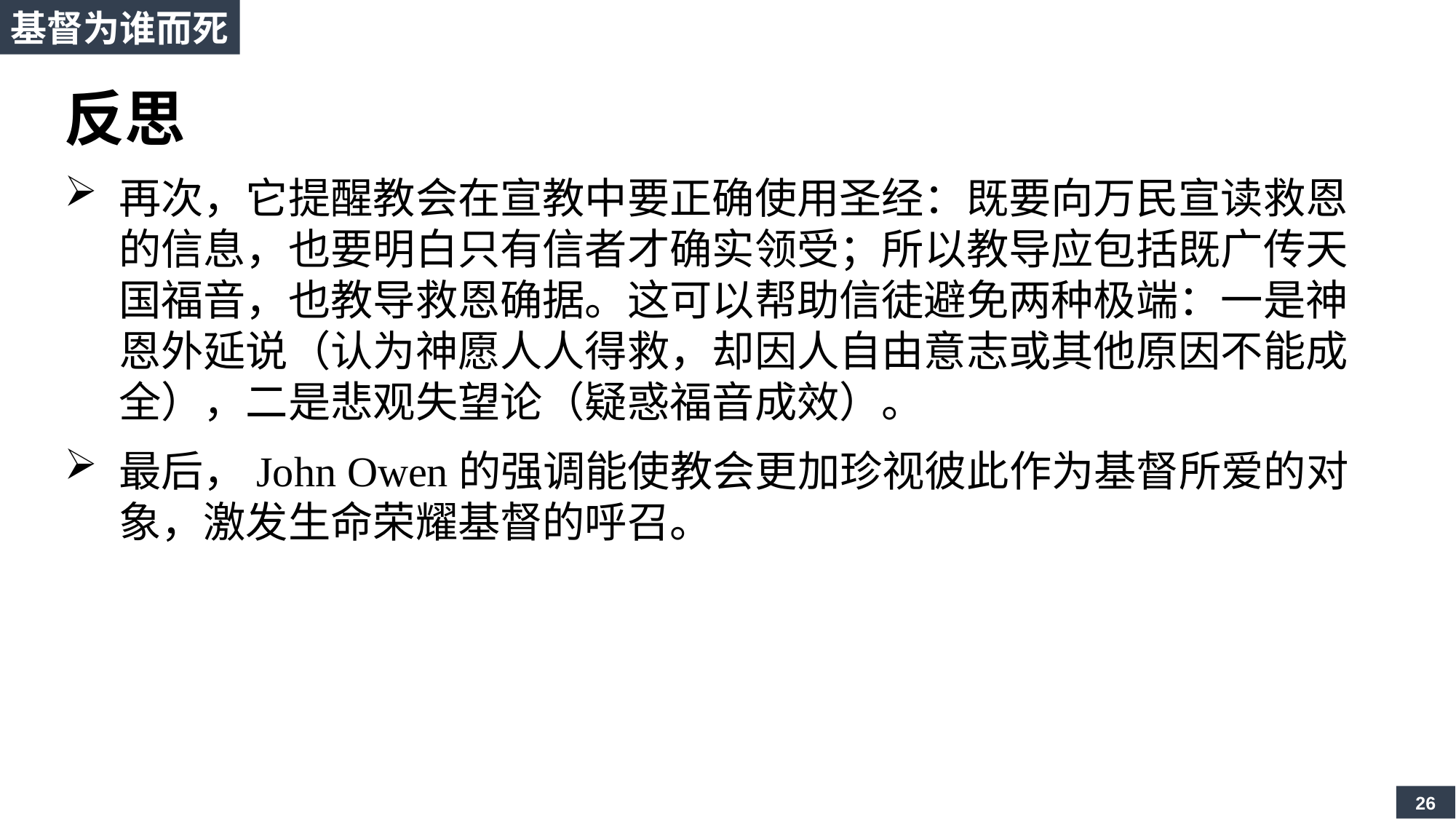

基督为谁而死
反思
再次，它提醒教会在宣教中要正确使用圣经：既要向万民宣读救恩的信息，也要明白只有信者才确实领受；所以教导应包括既广传天国福音，也教导救恩确据。这可以帮助信徒避免两种极端：一是神恩外延说（认为神愿人人得救，却因人自由意志或其他原因不能成全），二是悲观失望论（疑惑福音成效）。
最后，John Owen的强调能使教会更加珍视彼此作为基督所爱的对象，激发生命荣耀基督的呼召。
26